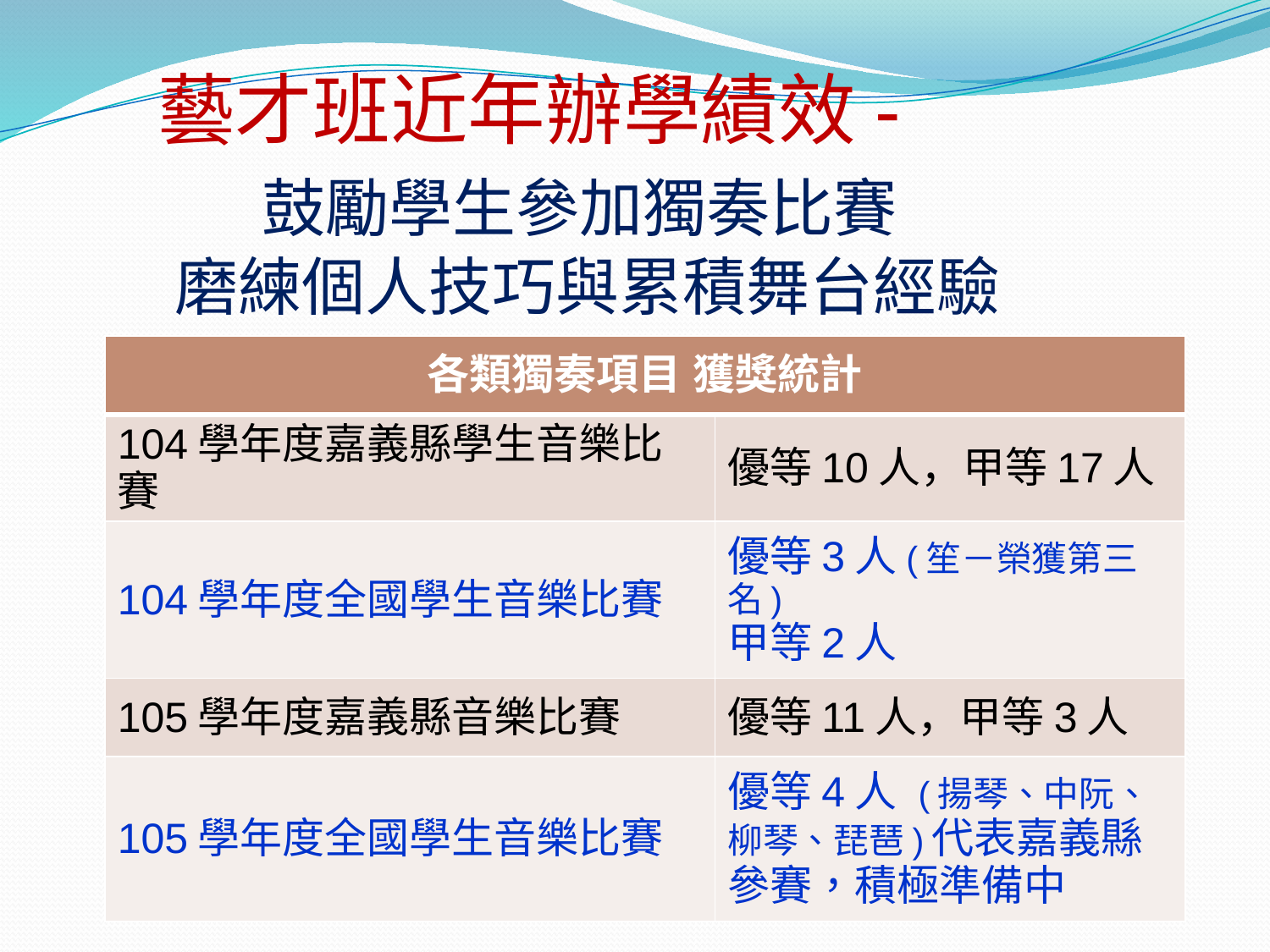

# 藝才班近年辦學績效- 鼓勵學生參加獨奏比賽 磨練個人技巧與累積舞台經驗
| 各類獨奏項目 獲獎統計 |  |
| --- | --- |
| 104學年度嘉義縣學生音樂比賽 | 優等10人，甲等17人 |
| 104學年度全國學生音樂比賽 | 優等3人(笙－榮獲第三名) 甲等2人 |
| 105學年度嘉義縣音樂比賽 | 優等11人，甲等3人 |
| 105學年度全國學生音樂比賽 | 優等4人 (揚琴、中阮、柳琴、琵琶)代表嘉義縣參賽，積極準備中 |